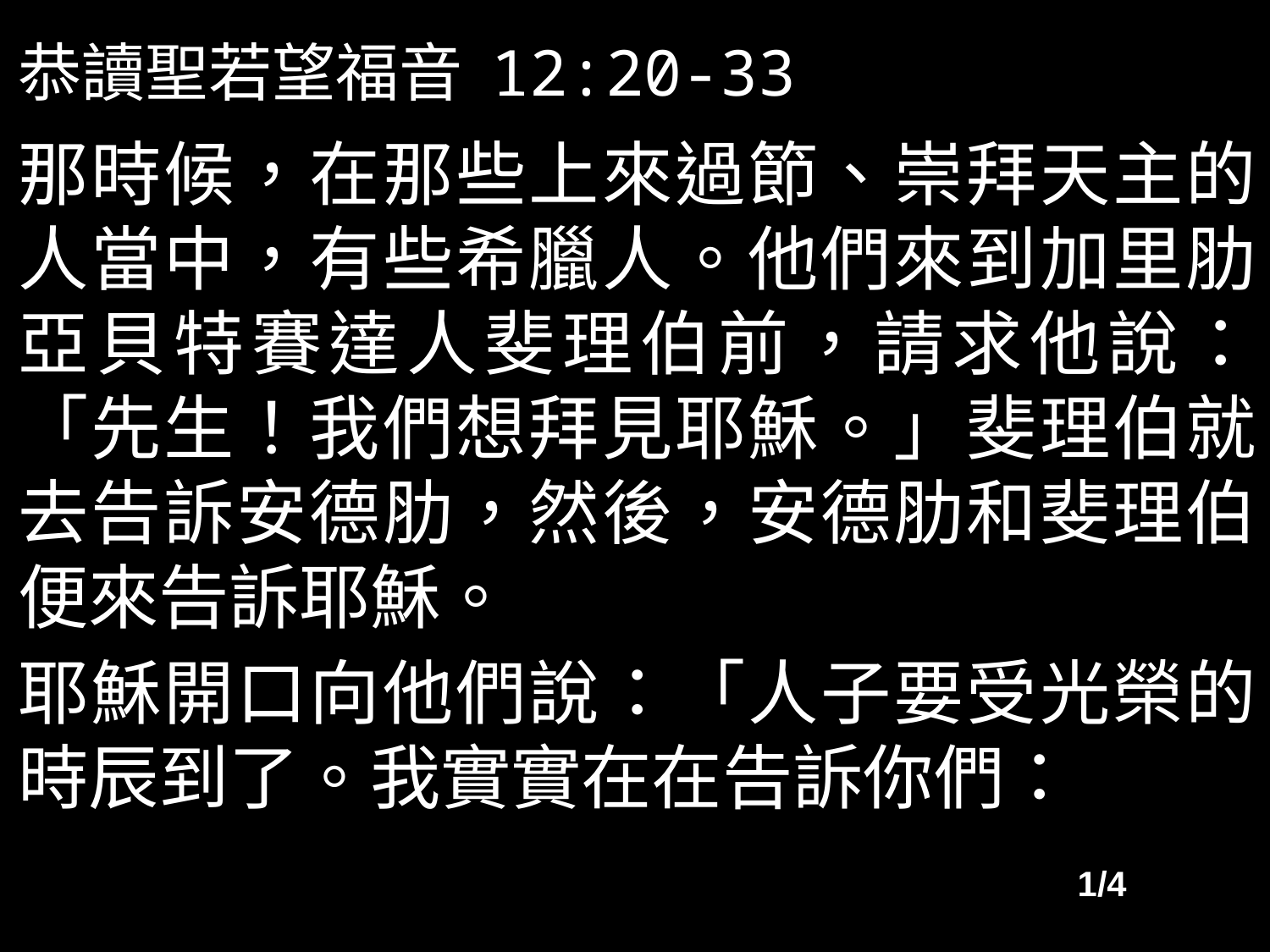

恭讀聖若望福音 12:20-33
那時候，在那些上來過節、崇拜天主的人當中，有些希臘人。他們來到加里肋亞貝特賽達人斐理伯前，請求他說：「先生！我們想拜見耶穌。」斐理伯就去告訴安德肋，然後，安德肋和斐理伯便來告訴耶穌。
耶穌開口向他們說：「人子要受光榮的時辰到了。我實實在在告訴你們：

1/4